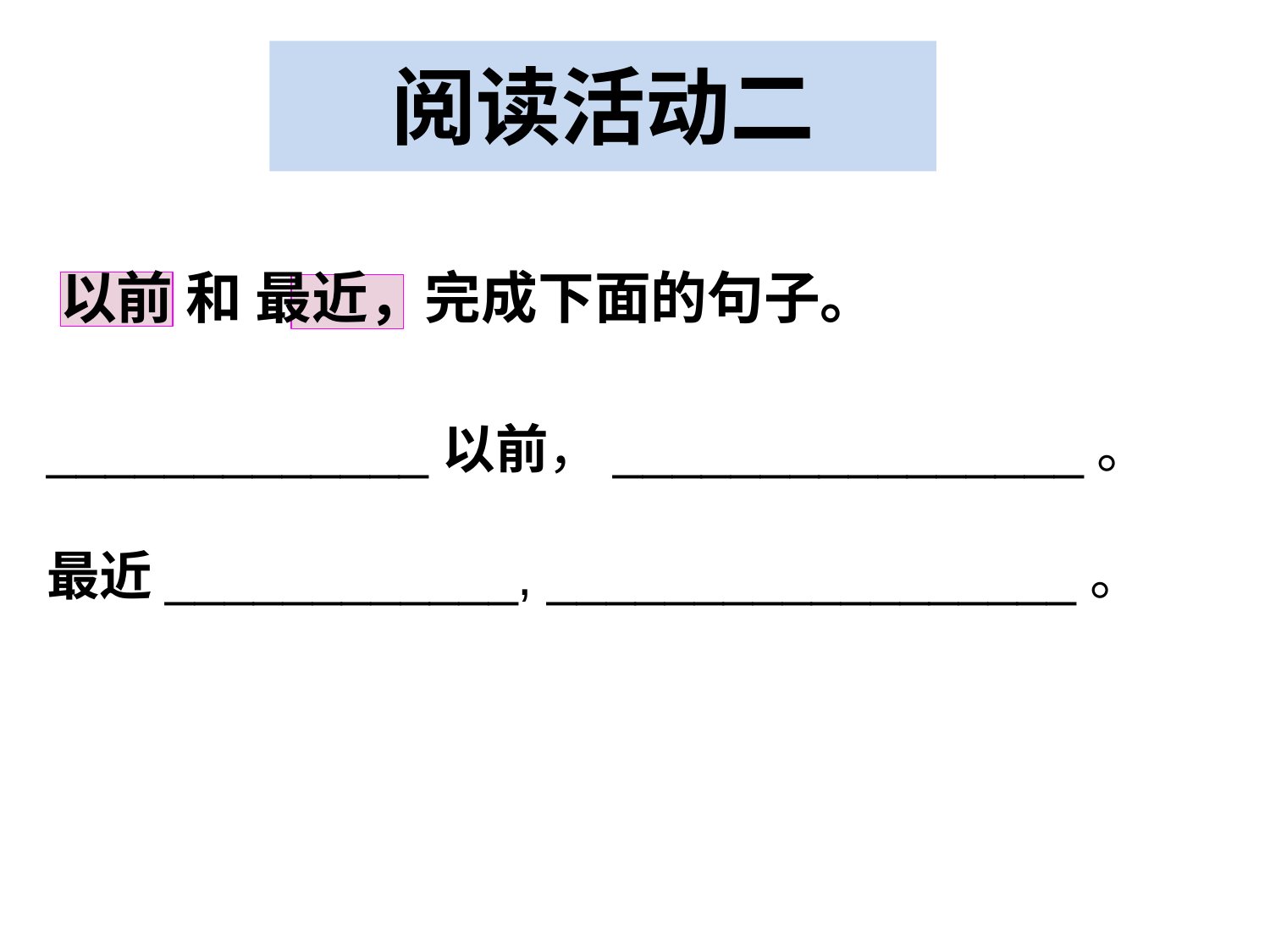

阅读活动二

以前 和 最近，完成下面的句子。

_____________以前，________________。

最近____________, __________________。